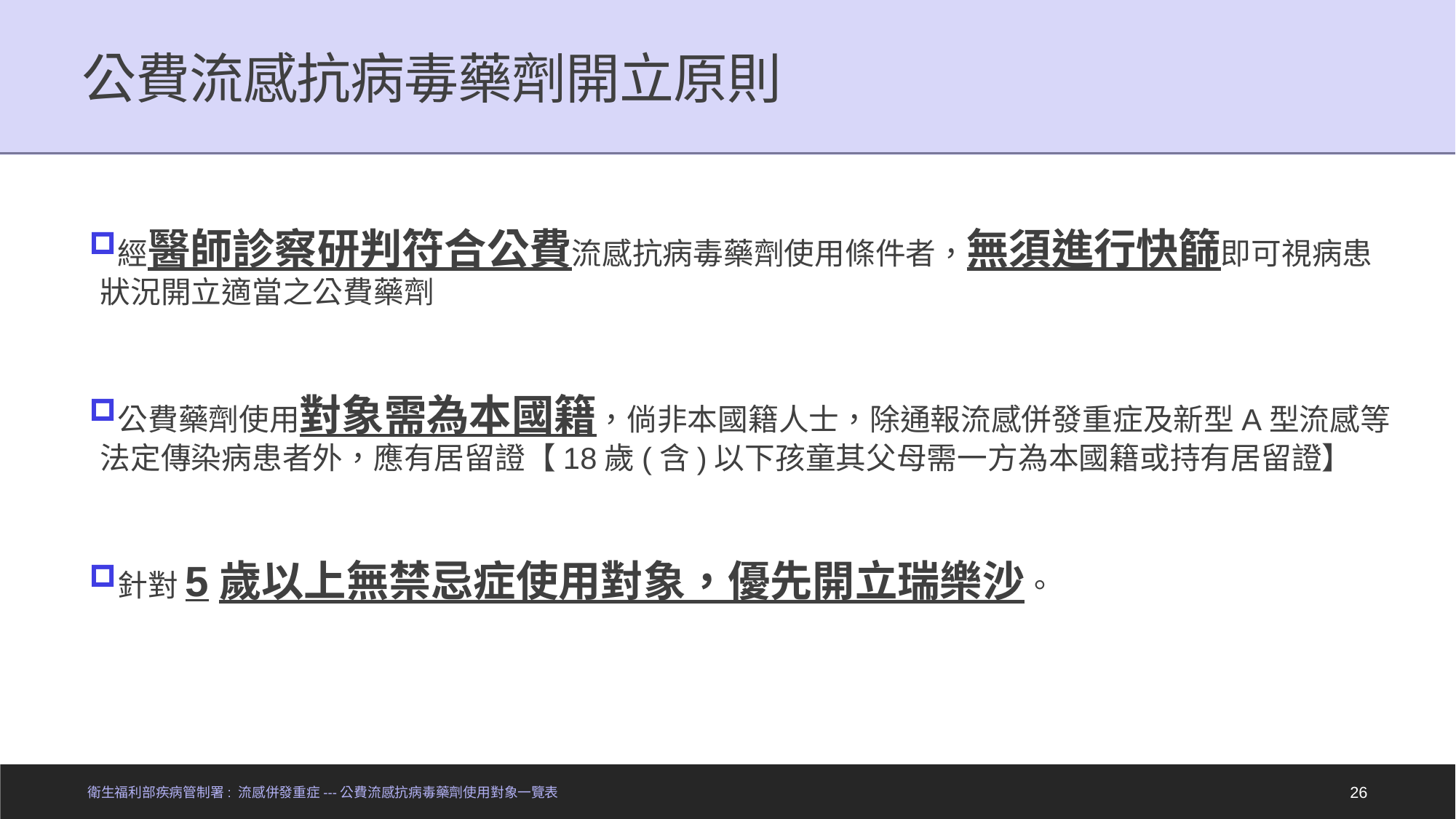

# 公費流感抗病毒藥劑開立原則
經醫師診察研判符合公費流感抗病毒藥劑使用條件者，無須進行快篩即可視病患狀況開立適當之公費藥劑

公費藥劑使用對象需為本國籍，倘非本國籍人士，除通報流感併發重症及新型A型流感等法定傳染病患者外，應有居留證【18歲(含)以下孩童其父母需一方為本國籍或持有居留證】

針對5歲以上無禁忌症使用對象，優先開立瑞樂沙。
衛生福利部疾病管制署: 流感併發重症---公費流感抗病毒藥劑使用對象一覽表
26